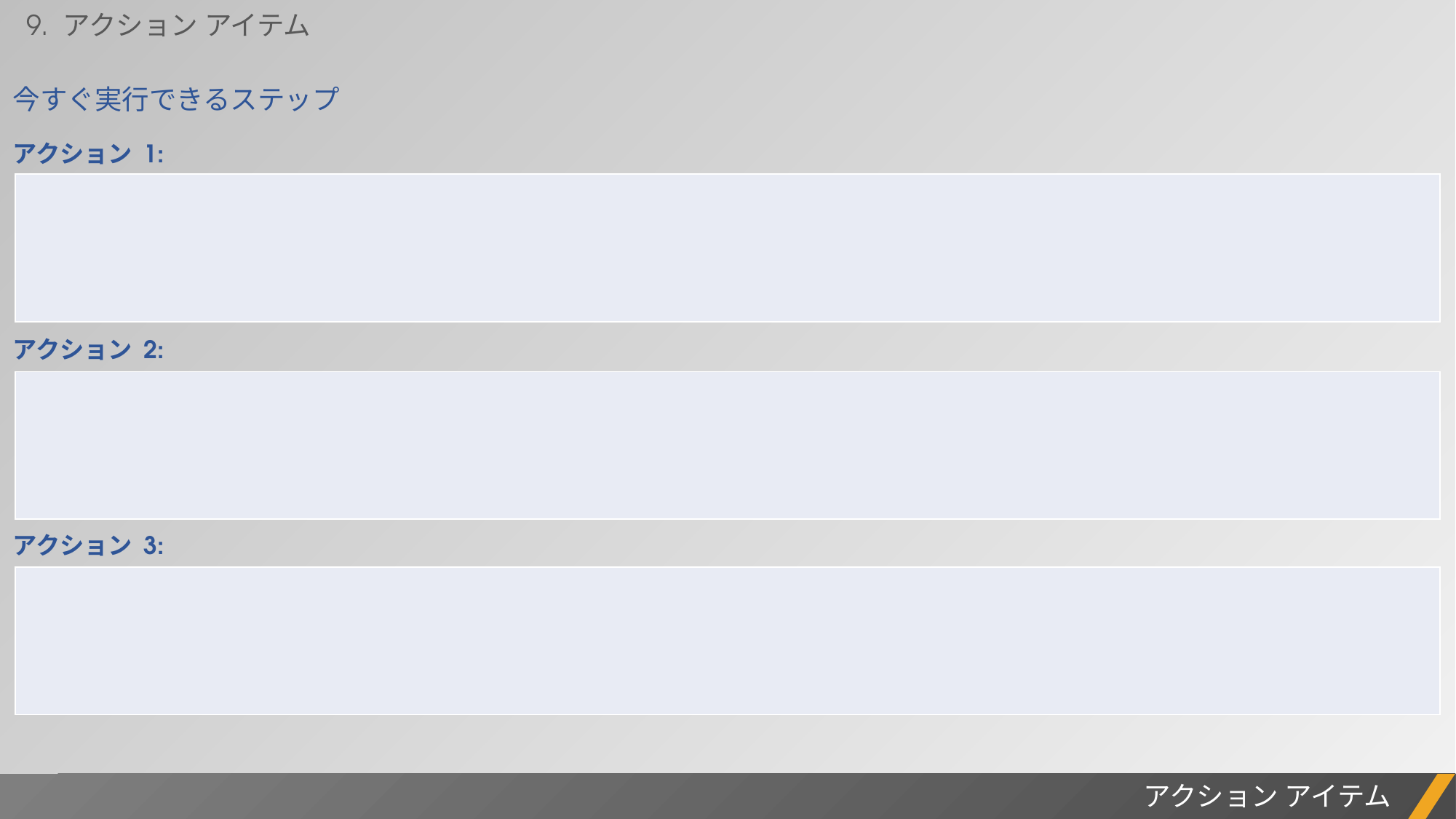

9. アクション アイテム
今すぐ実行できるステップ
アクション 1:
|  |
| --- |
アクション 2:
|  |
| --- |
アクション 3:
|  |
| --- |
アクション アイテム